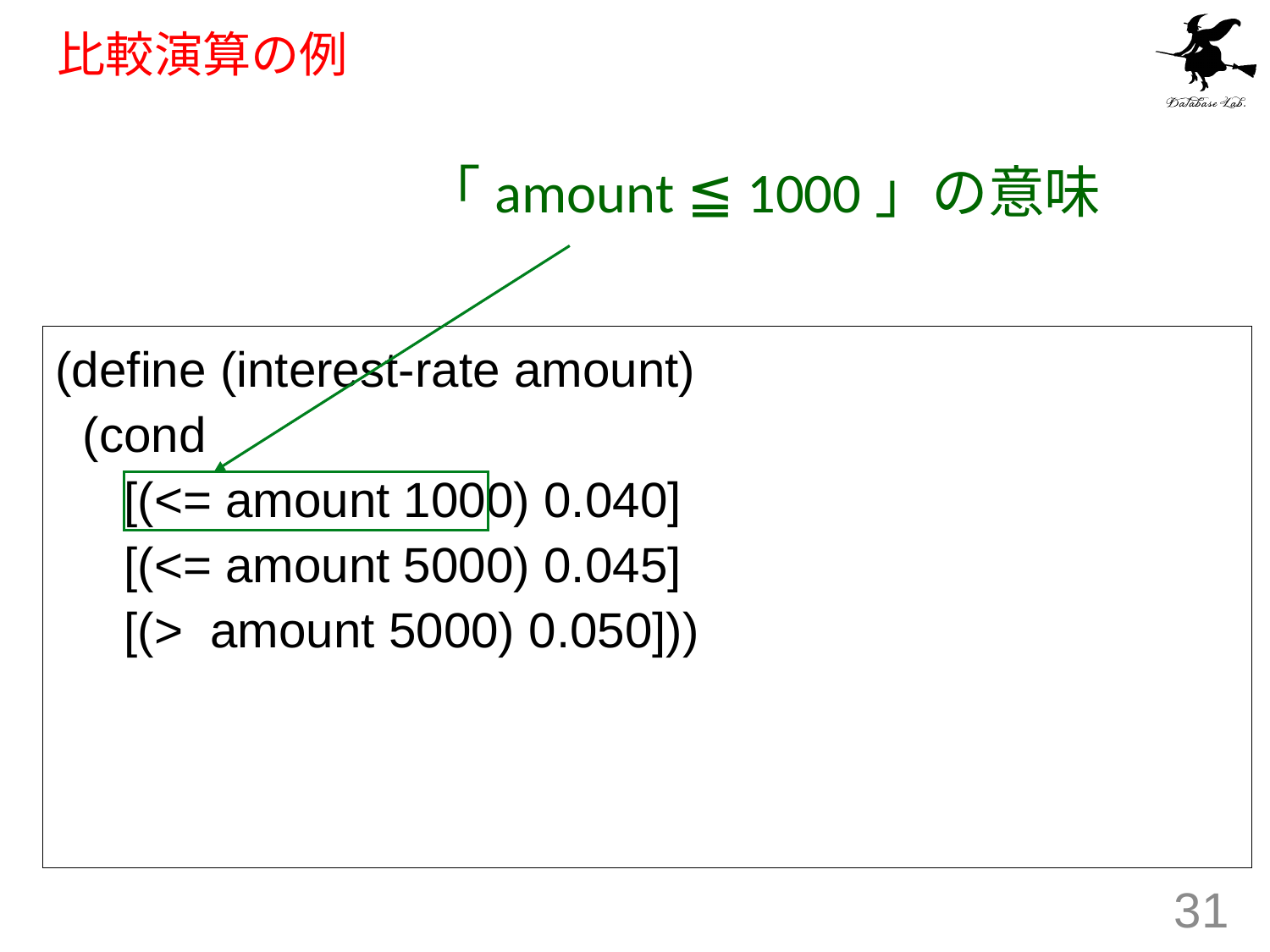

# 比較演算の例
「amount ≦ 1000」の意味

(define (interest-rate amount)
  (cond
     [(<= amount 1000) 0.040]
     [(<= amount 5000) 0.045]
     [(>  amount 5000) 0.050]))

31